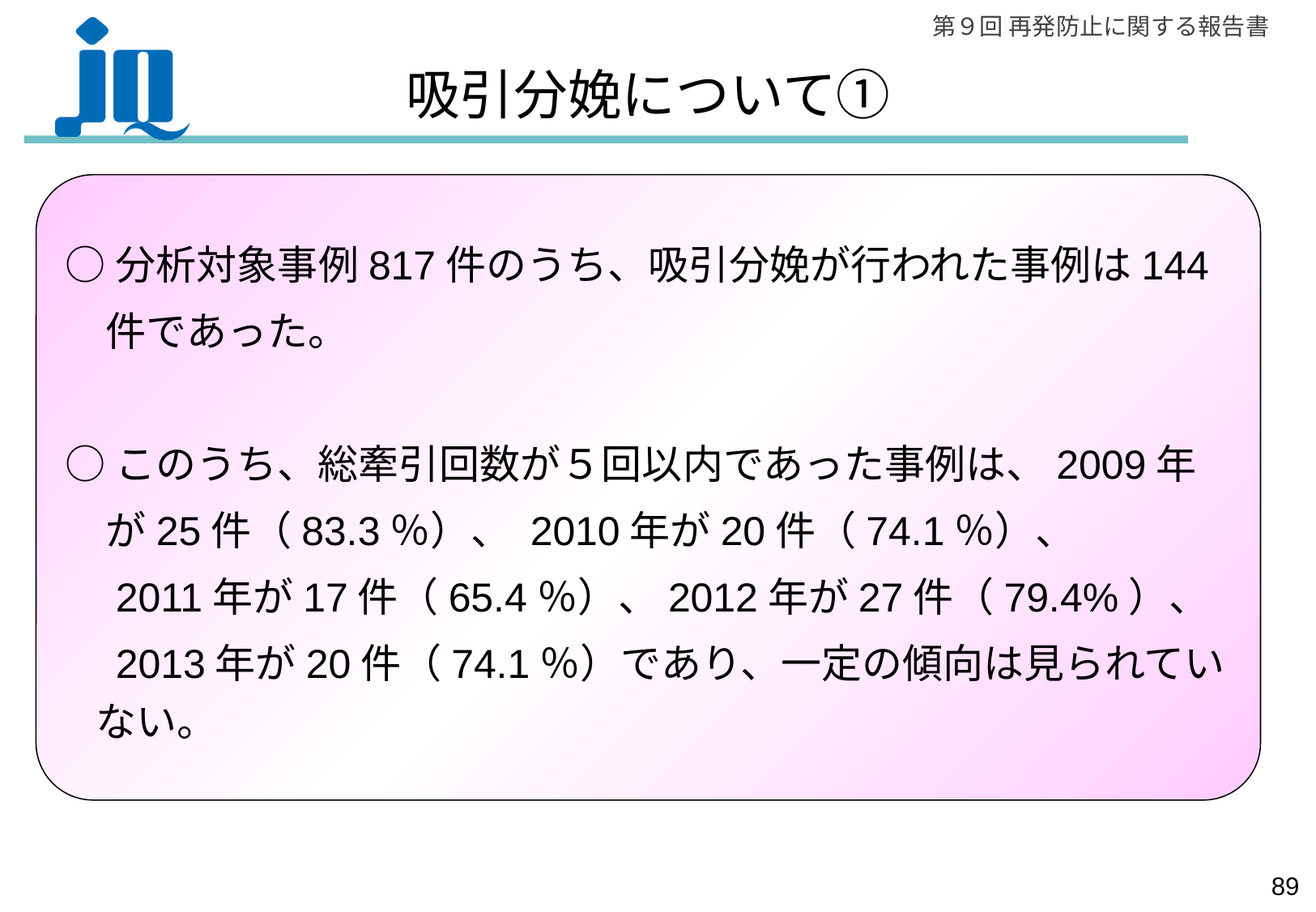

# 吸引分娩について①
○分析対象事例817件のうち、吸引分娩が行われた事例は144
　件であった。

○このうち、総牽引回数が５回以内であった事例は、2009年
　が25件（83.3％）、 2010年が20件（74.1％）、
　2011年が17件（65.4％）、2012年が27件（79.4%）、
　2013年が20件（74.1％）であり、一定の傾向は見られていない。
89